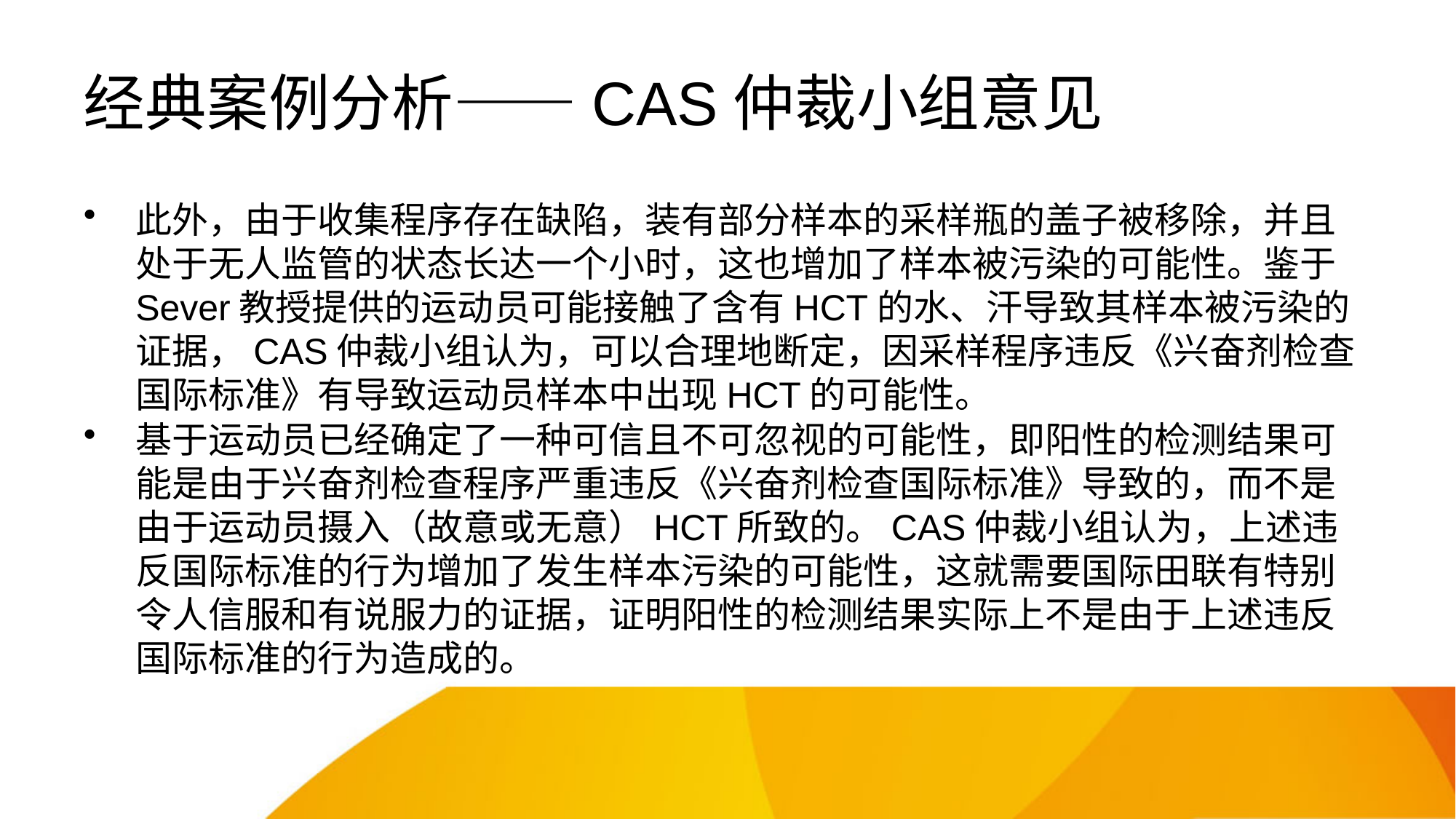

# 经典案例分析——CAS仲裁小组意见
此外，由于收集程序存在缺陷，装有部分样本的采样瓶的盖子被移除，并且处于无人监管的状态长达一个小时，这也增加了样本被污染的可能性。鉴于Sever教授提供的运动员可能接触了含有HCT的水、汗导致其样本被污染的证据，CAS仲裁小组认为，可以合理地断定，因采样程序违反《兴奋剂检查国际标准》有导致运动员样本中出现HCT的可能性。
基于运动员已经确定了一种可信且不可忽视的可能性，即阳性的检测结果可能是由于兴奋剂检查程序严重违反《兴奋剂检查国际标准》导致的，而不是由于运动员摄入（故意或无意）HCT所致的。CAS仲裁小组认为，上述违反国际标准的行为增加了发生样本污染的可能性，这就需要国际田联有特别令人信服和有说服力的证据，证明阳性的检测结果实际上不是由于上述违反国际标准的行为造成的。